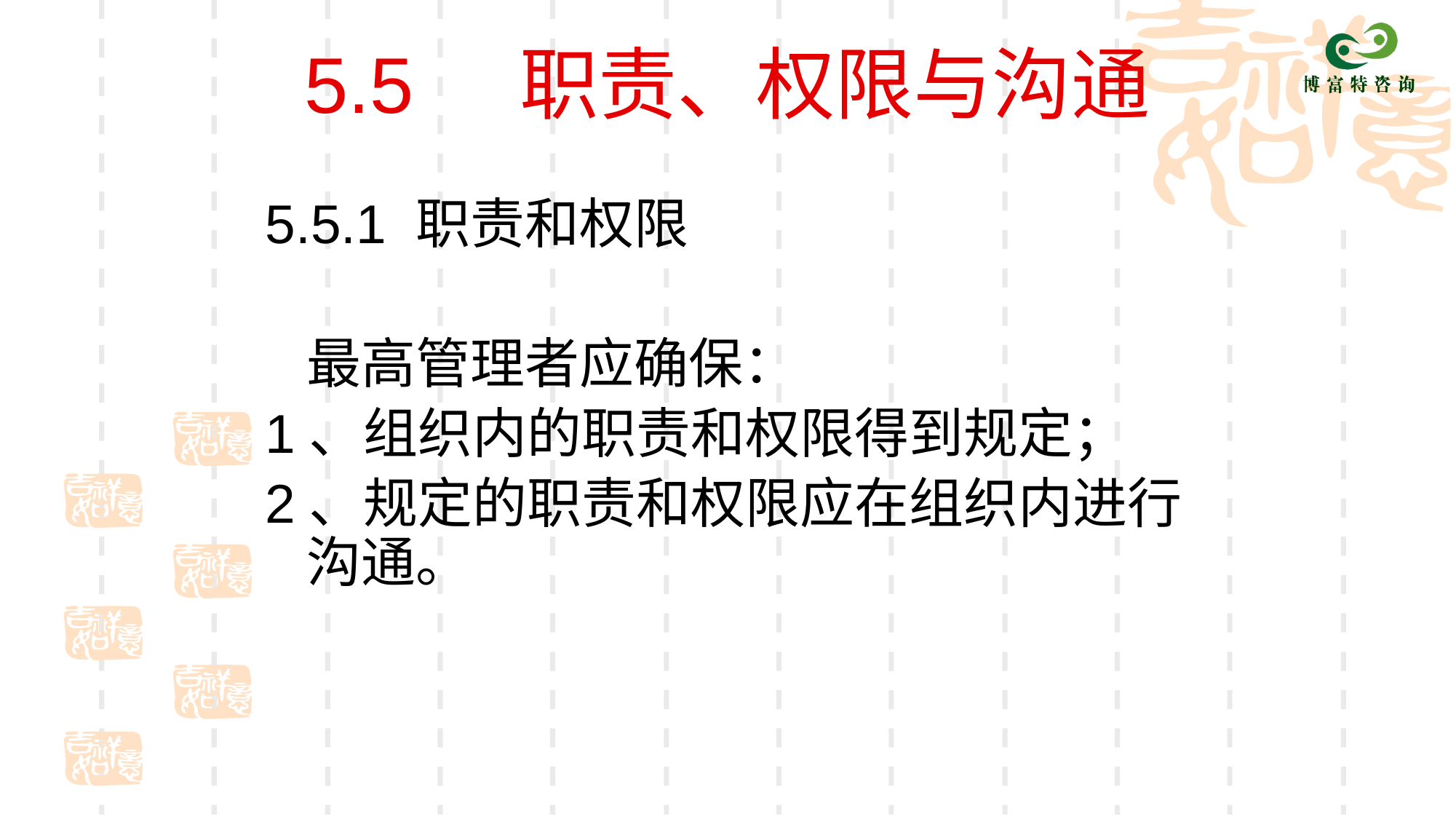

# 5.5    职责、权限与沟通
5.5.1	职责和权限

	最高管理者应确保：
1、组织内的职责和权限得到规定；
2、规定的职责和权限应在组织内进行沟通。